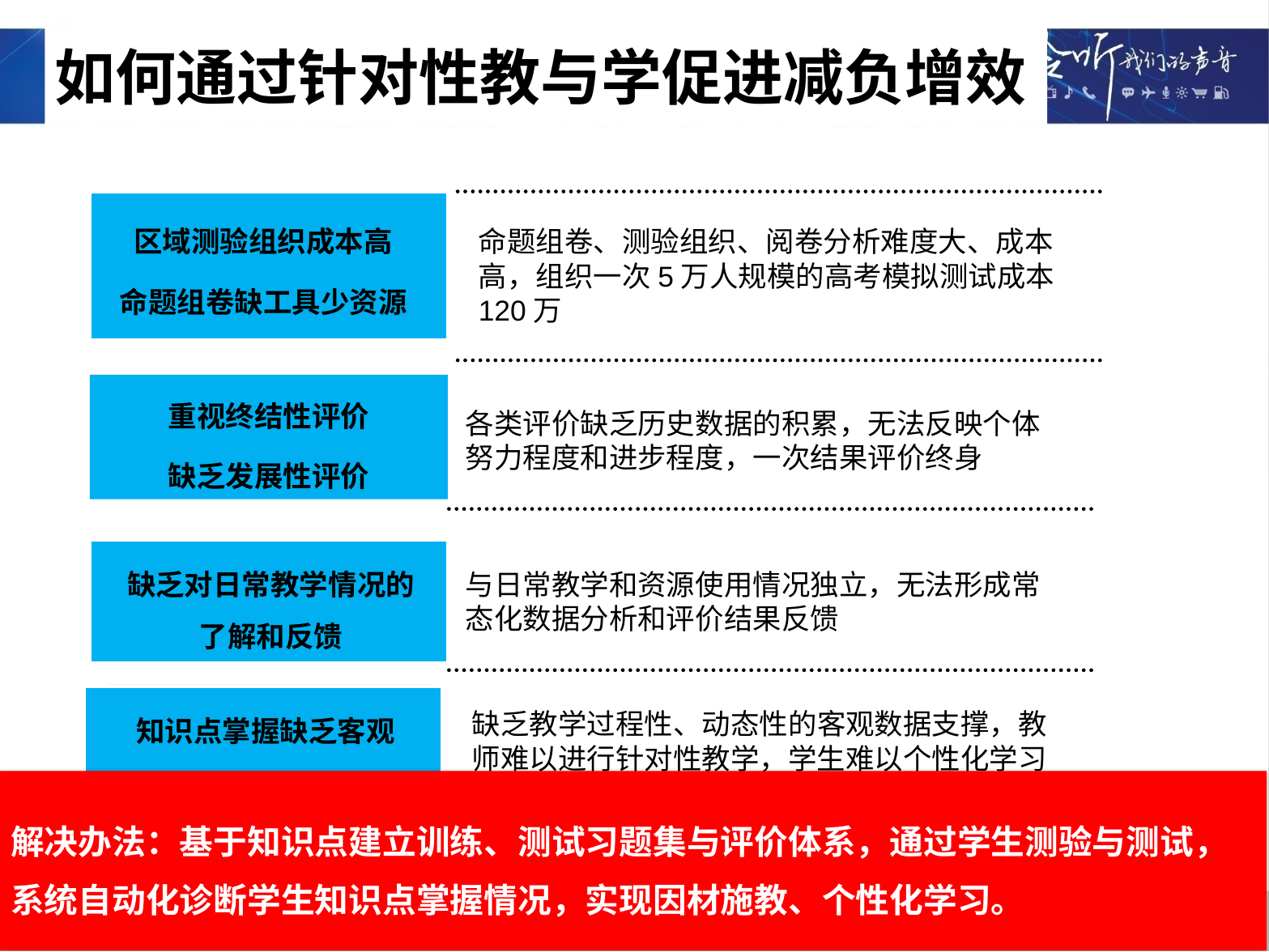

如何通过针对性教与学促进减负增效

区域测验组织成本高
命题组卷缺工具少资源
命题组卷、测验组织、阅卷分析难度大、成本高，组织一次5万人规模的高考模拟测试成本120万

重视终结性评价
缺乏发展性评价
各类评价缺乏历史数据的积累，无法反映个体努力程度和进步程度，一次结果评价终身

缺乏对日常教学情况的了解和反馈
与日常教学和资源使用情况独立，无法形成常态化数据分析和评价结果反馈

知识点掌握缺乏客观
数据支撑
缺乏教学过程性、动态性的客观数据支撑，教师难以进行针对性教学，学生难以个性化学习提高
解决办法：基于知识点建立训练、测试习题集与评价体系，通过学生测验与测试，系统自动化诊断学生知识点掌握情况，实现因材施教、个性化学习。